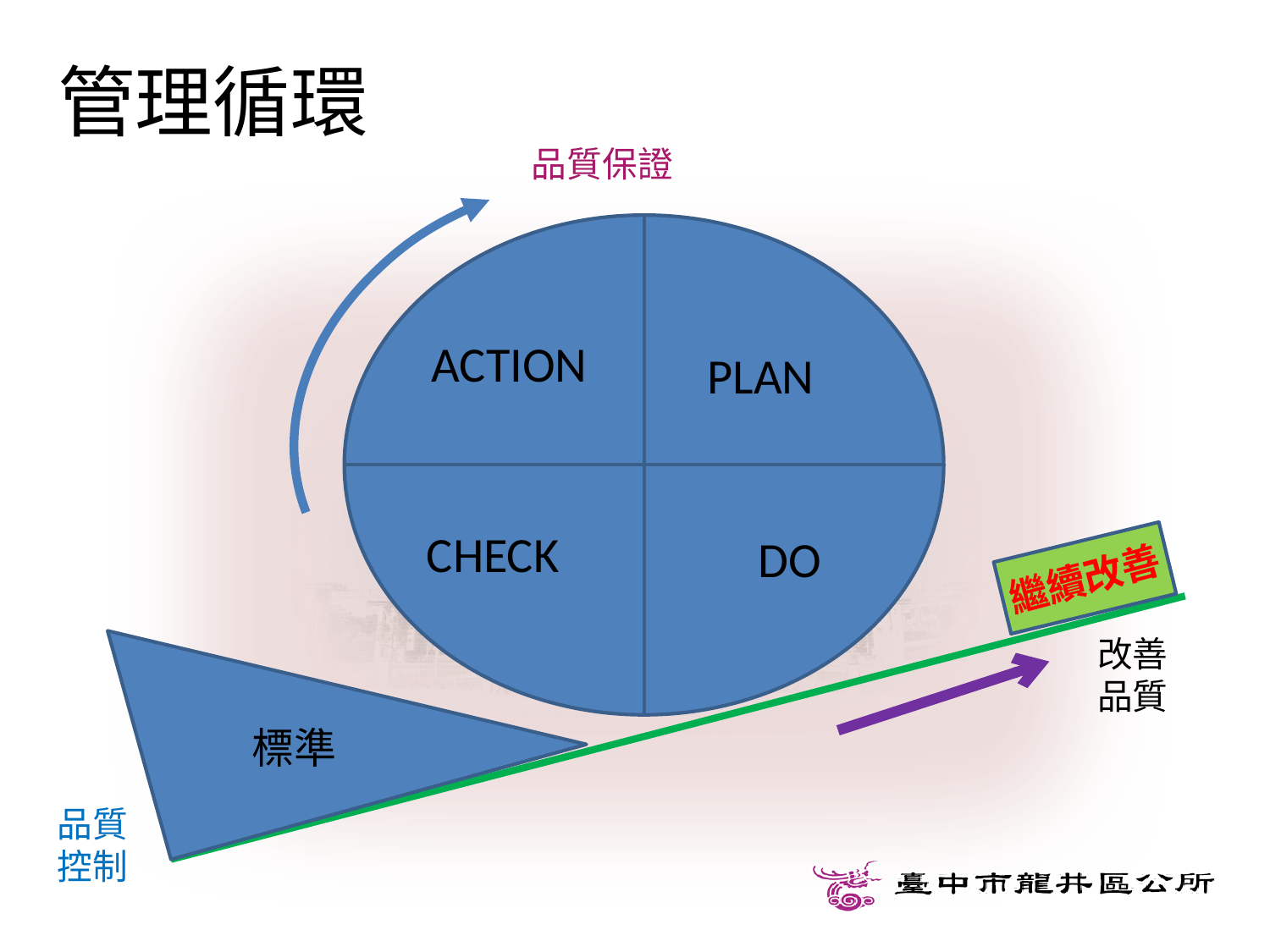

管理循環

品質保證

ACTION
PLAN
CHECK
DO

繼續改善
改善品質

標準
品質控制